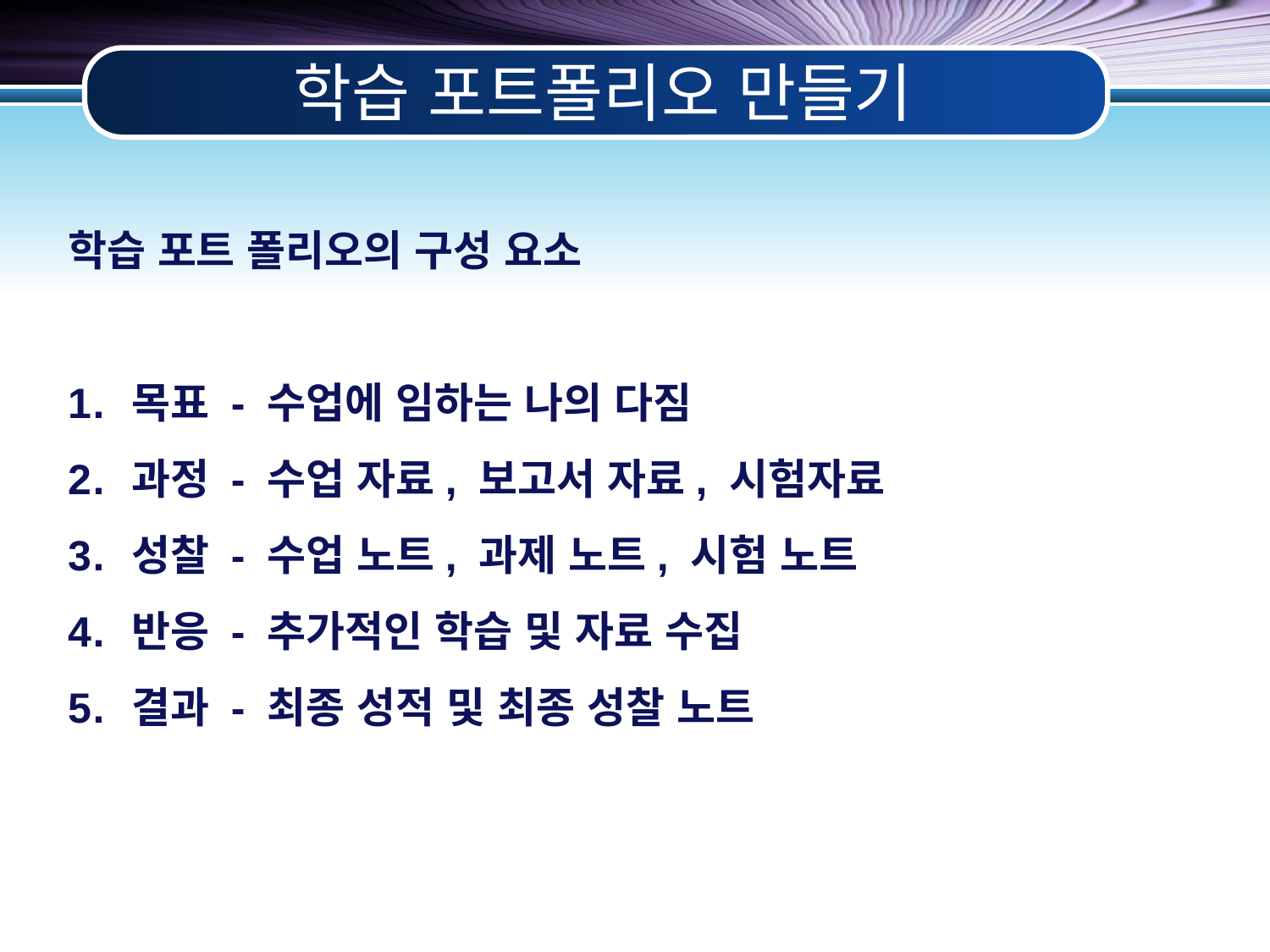

학습 포트폴리오 만들기
학습 포트 폴리오의 구성 요소

목표 - 수업에 임하는 나의 다짐
과정 - 수업 자료, 보고서 자료, 시험자료
성찰 - 수업 노트, 과제 노트, 시험 노트
반응 - 추가적인 학습 및 자료 수집
결과 - 최종 성적 및 최종 성찰 노트